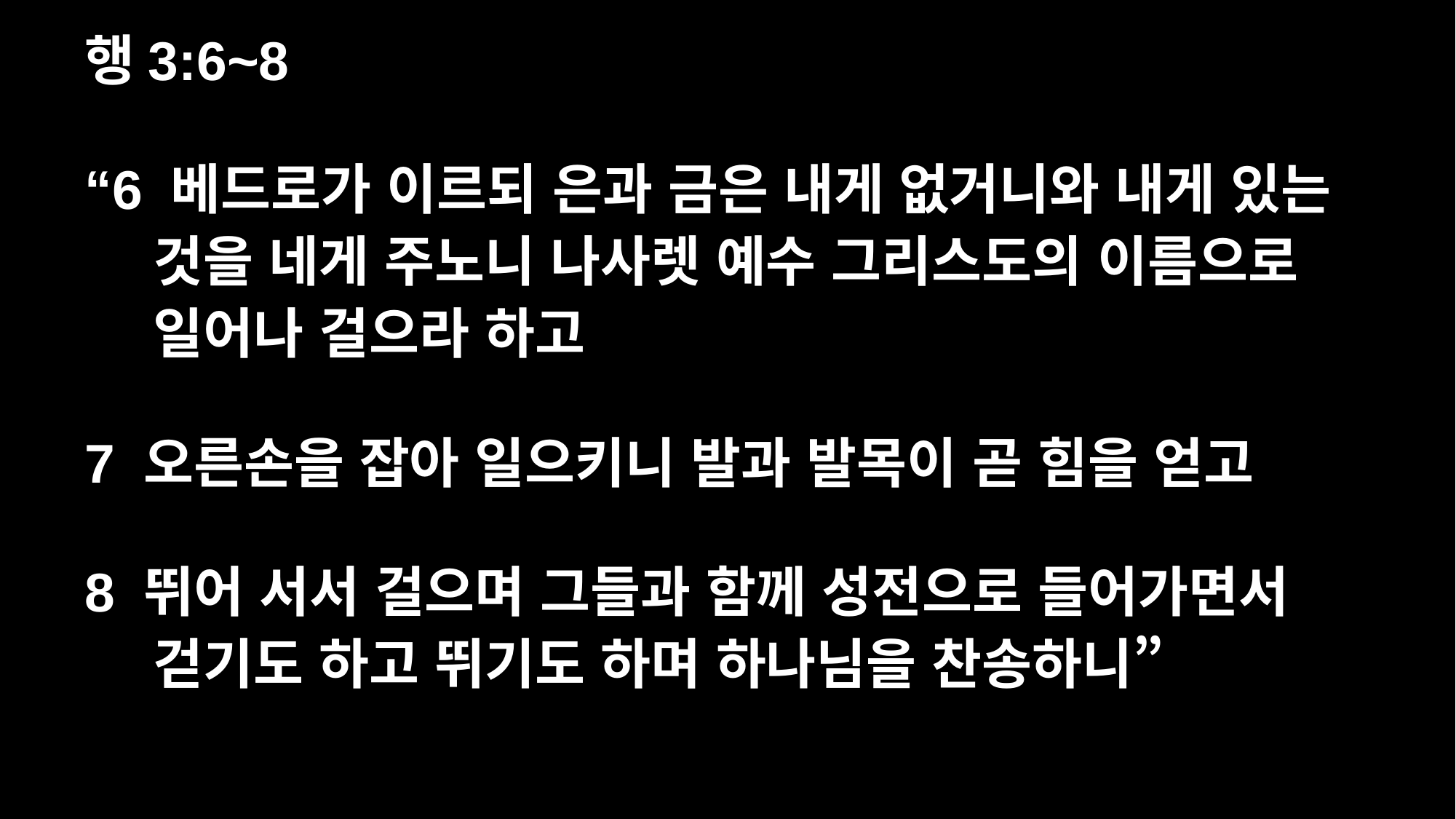

행3:6~8
“6 베드로가 이르되 은과 금은 내게 없거니와 내게 있는 것을 네게 주노니 나사렛 예수 그리스도의 이름으로 일어나 걸으라 하고
7 오른손을 잡아 일으키니 발과 발목이 곧 힘을 얻고
8 뛰어 서서 걸으며 그들과 함께 성전으로 들어가면서 걷기도 하고 뛰기도 하며 하나님을 찬송하니”